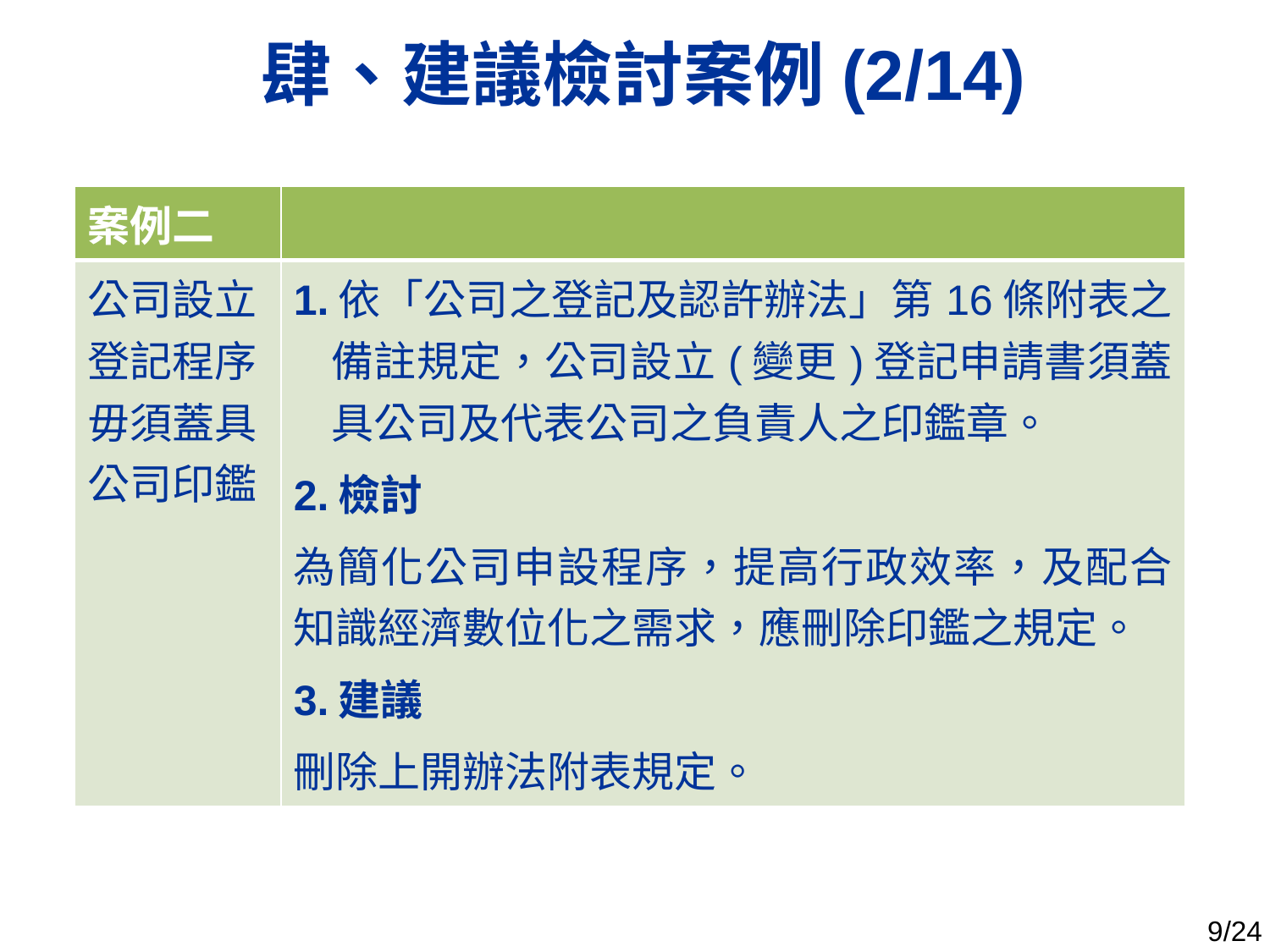

肆、建議檢討案例(2/14)

| 案例二 |  |
| --- | --- |
| 公司設立登記程序毋須蓋具公司印鑑 | 1.依「公司之登記及認許辦法」第16條附表之備註規定，公司設立(變更)登記申請書須蓋具公司及代表公司之負責人之印鑑章。 2.檢討 為簡化公司申設程序，提高行政效率，及配合知識經濟數位化之需求，應刪除印鑑之規定。 3.建議 刪除上開辦法附表規定。 |